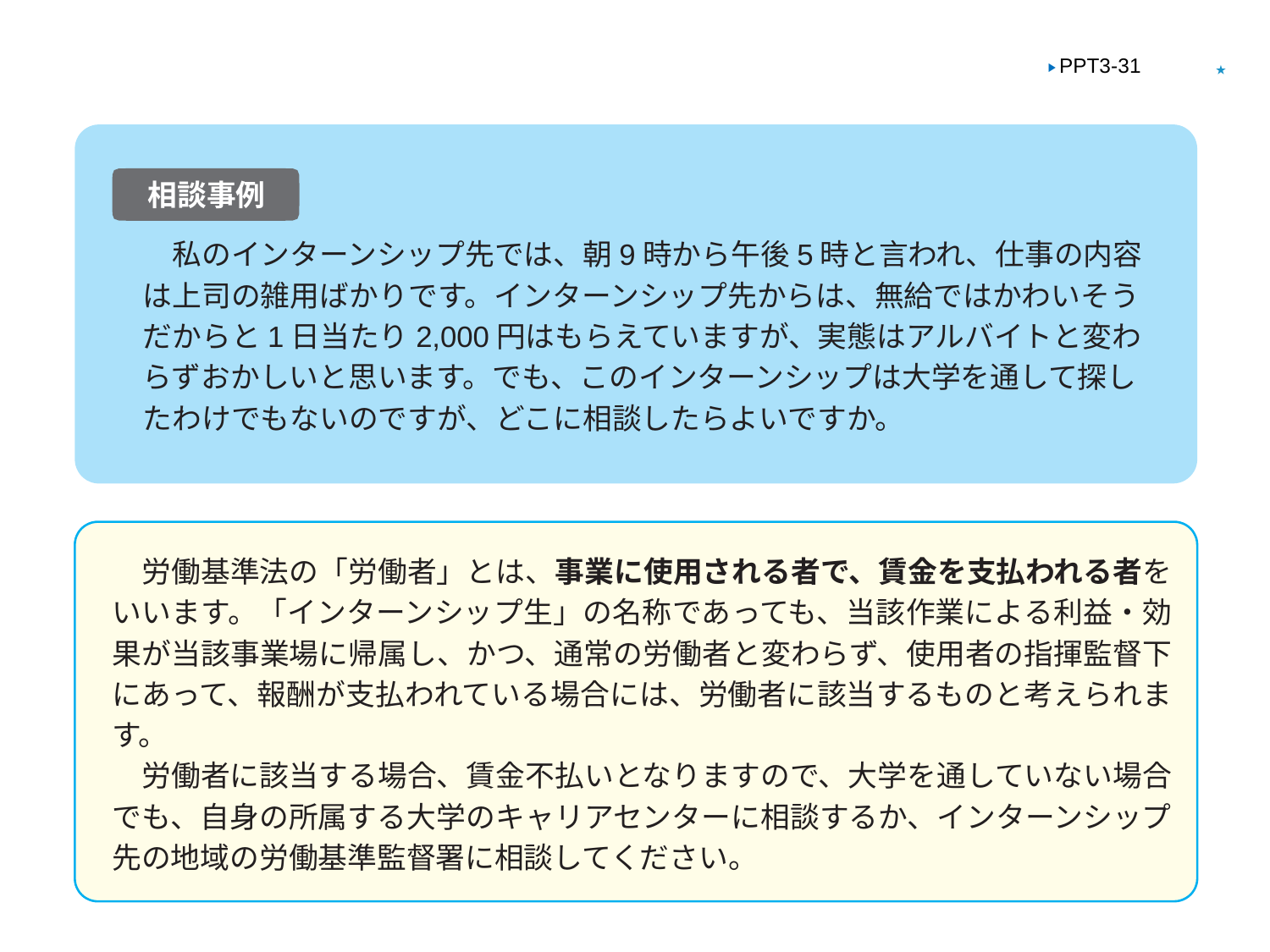

★
▶ PPT3-31

相談事例
　私のインターンシップ先では、朝9時から午後5時と言われ、仕事の内容は上司の雑用ばかりです。インターンシップ先からは、無給ではかわいそうだからと1日当たり2,000円はもらえていますが、実態はアルバイトと変わらずおかしいと思います。でも、このインターンシップは大学を通して探したわけでもないのですが、どこに相談したらよいですか。

　労働基準法の「労働者」とは、事業に使用される者で、賃金を支払われる者をいいます。「インターンシップ生」の名称であっても、当該作業による利益・効果が当該事業場に帰属し、かつ、通常の労働者と変わらず、使用者の指揮監督下にあって、報酬が支払われている場合には、労働者に該当するものと考えられます。
　労働者に該当する場合、賃金不払いとなりますので、大学を通していない場合でも、自身の所属する大学のキャリアセンターに相談するか、インターンシップ先の地域の労働基準監督署に相談してください。